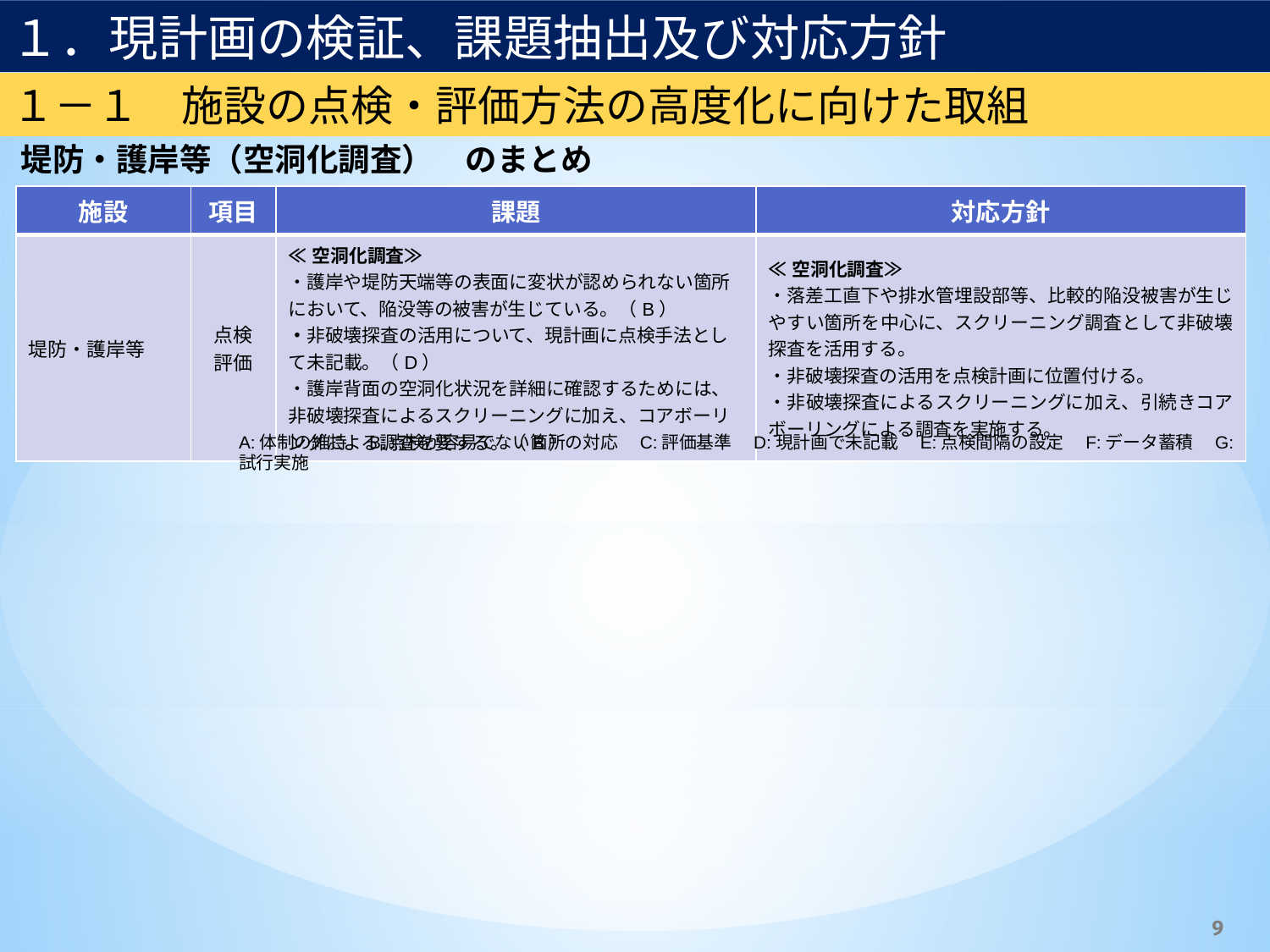

１．現計画の検証、課題抽出及び対応方針
１－１　施設の点検・評価方法の高度化に向けた取組
堤防・護岸等（空洞化調査）　のまとめ
| 施設 | 項目 | 課題 | 対応方針 |
| --- | --- | --- | --- |
| 堤防・護岸等 | 点検 評価 | ≪空洞化調査≫ ・護岸や堤防天端等の表面に変状が認められない箇所において、陥没等の被害が生じている。（B） ・非破壊探査の活用について、現計画に点検手法として未記載。（D） ・護岸背面の空洞化状況を詳細に確認するためには、非破壊探査によるスクリーニングに加え、コアボーリングによる調査を要する。（B） | ≪空洞化調査≫ ・落差工直下や排水管埋設部等、比較的陥没被害が生じやすい箇所を中心に、スクリーニング調査として非破壊探査を活用する。 ・非破壊探査の活用を点検計画に位置付ける。 ・非破壊探査によるスクリーニングに加え、引続きコアボーリングによる調査を実施する。 |
A:体制の維持　B:点検が容易でない箇所の対応　C:評価基準　D:現計画で未記載　E:点検間隔の設定　F:データ蓄積　G:試行実施
9